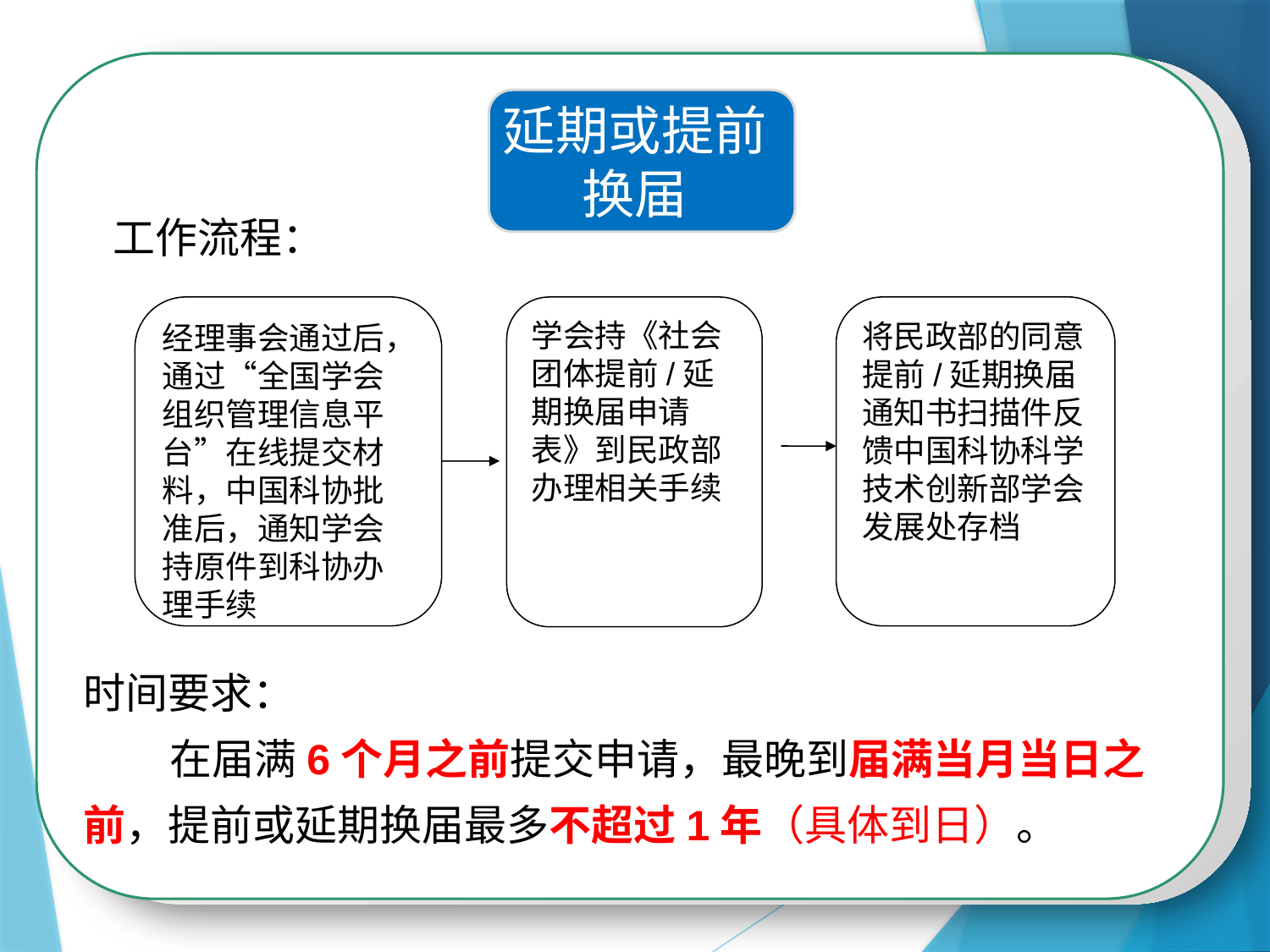

时间要求：
        在届满6个月之前提交申请，最晚到届满当月当日之前，提前或延期换届最多不超过1年（具体到日）。

延期或提前换届
#
工作流程：
经理事会通过后，通过“全国学会组织管理信息平台”在线提交材料，中国科协批准后，通知学会持原件到科协办理手续
学会持《社会团体提前/延期换届申请表》到民政部办理相关手续
将民政部的同意提前/延期换届通知书扫描件反馈中国科协科学技术创新部学会发展处存档